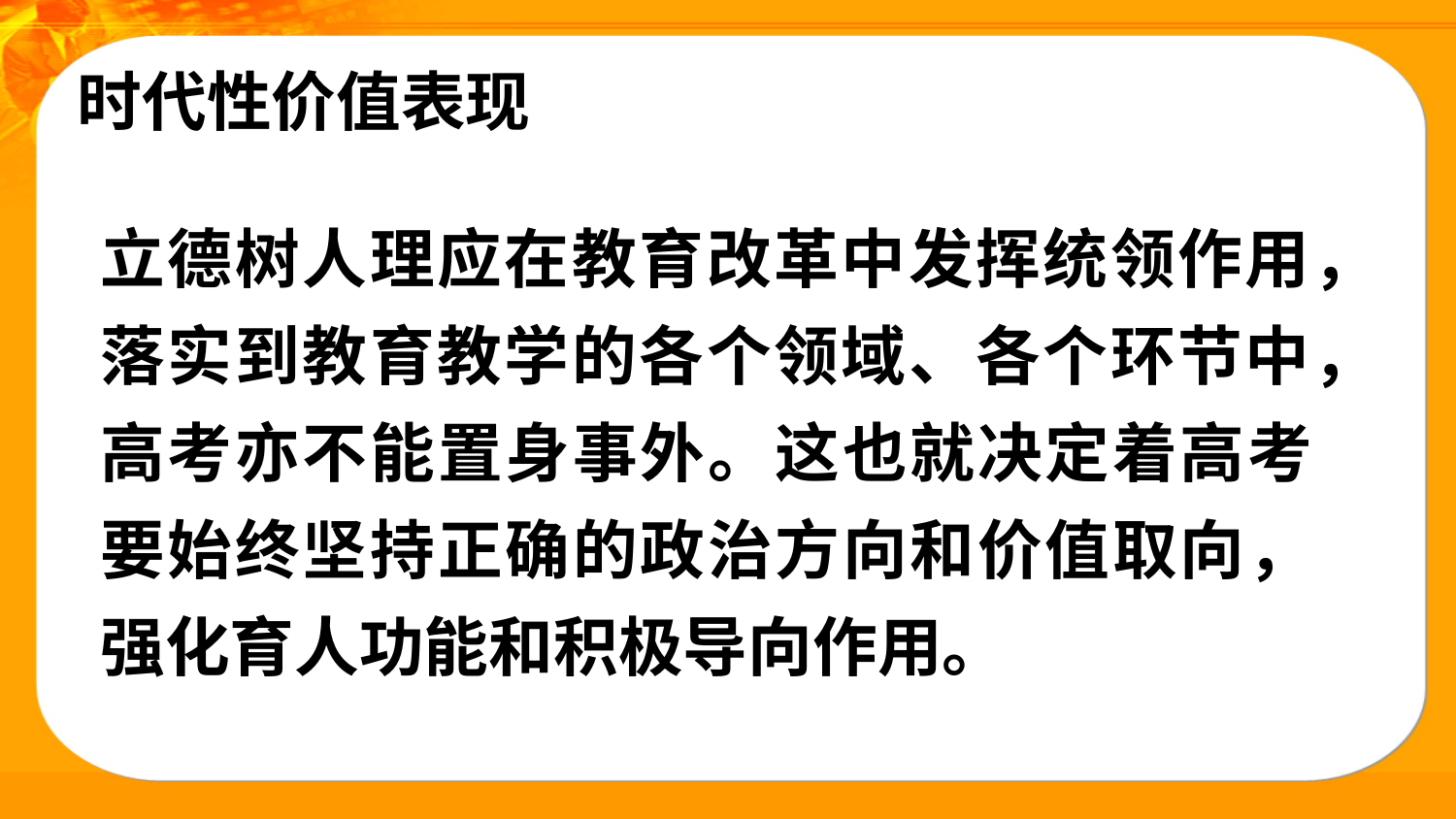

时代性价值表现
立德树人理应在教育改革中发挥统领作用，落实到教育教学的各个领域、各个环节中，高考亦不能置身事外。这也就决定着高考要始终坚持正确的政治方向和价值取向，强化育人功能和积极导向作用。